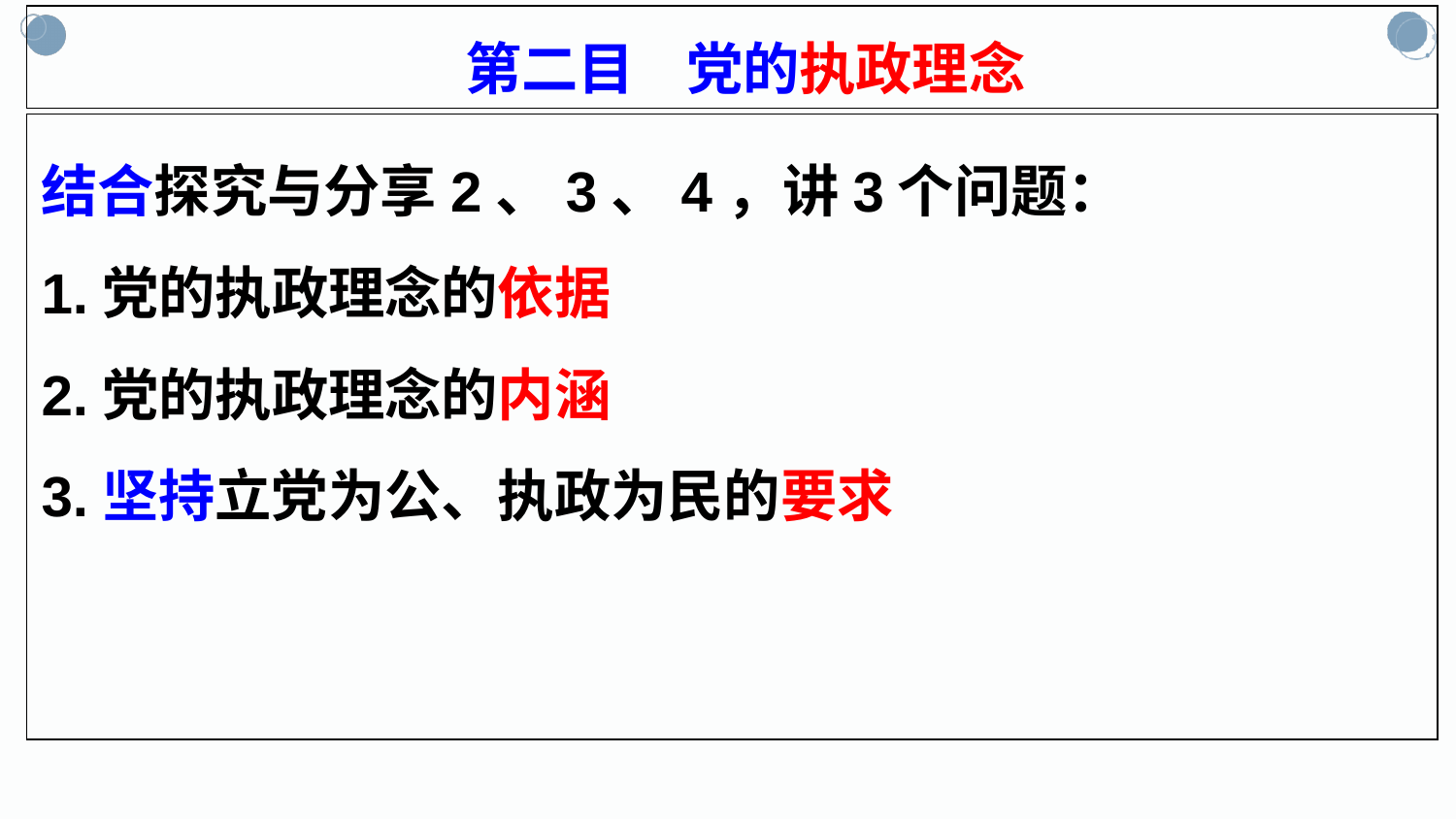

第二目    党的执政理念
结合探究与分享2、3、4，讲3个问题：
1.党的执政理念的依据
2.党的执政理念的内涵
3.坚持立党为公、执政为民的要求